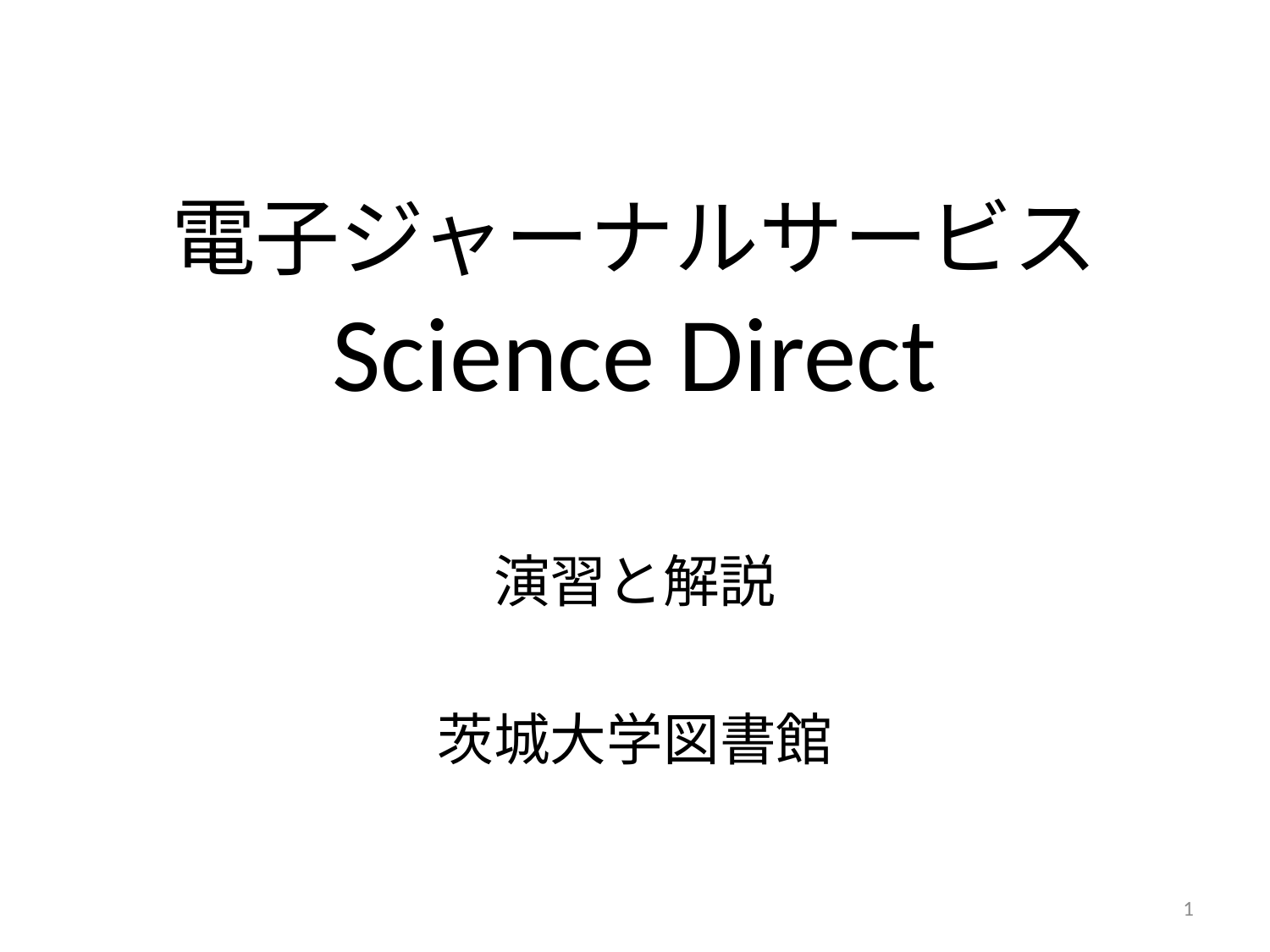

# 電子ジャーナルサービス Science Direct
演習と解説

茨城大学図書館
1